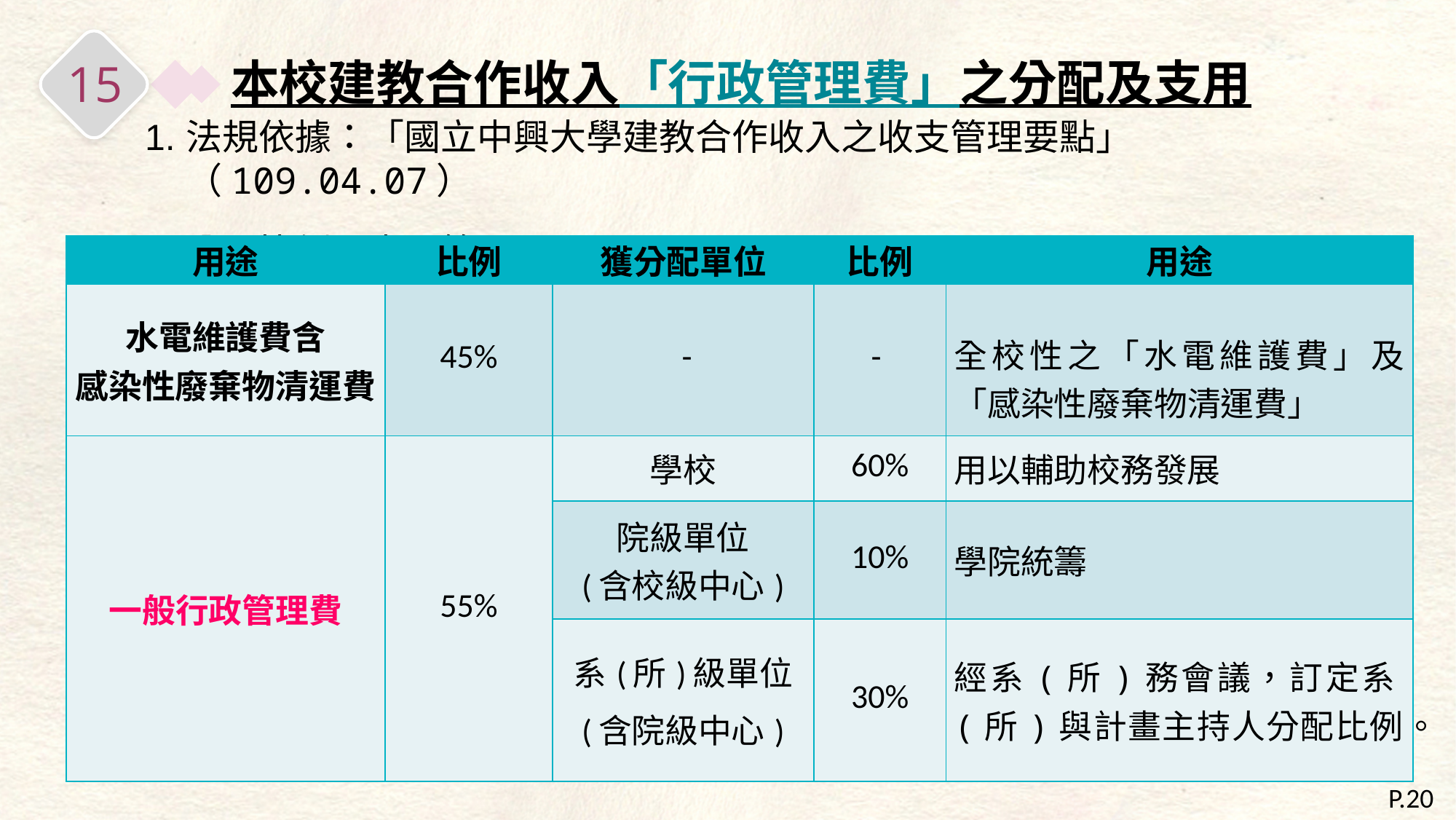

本校建教合作收入「行政管理費」之分配及支用

15

法規依據：「國立中興大學建教合作收入之收支管理要點」（109.04.07）
分配比例及支用範圍：
| 用途 | 比例 | 獲分配單位 | 比例 | 用途 |
| --- | --- | --- | --- | --- |
| 水電維護費含 感染性廢棄物清運費 | 45% | - | - | 全校性之「水電維護費」及「感染性廢棄物清運費」 |
| 一般行政管理費 | 55% | 學校 | 60% | 用以輔助校務發展 |
|  |  | 院級單位 (含校級中心) | 10% | 學院統籌 |
|  |  | 系(所)級單位 (含院級中心) | 30% | 經系(所)務會議，訂定系(所)與計畫主持人分配比例。 |